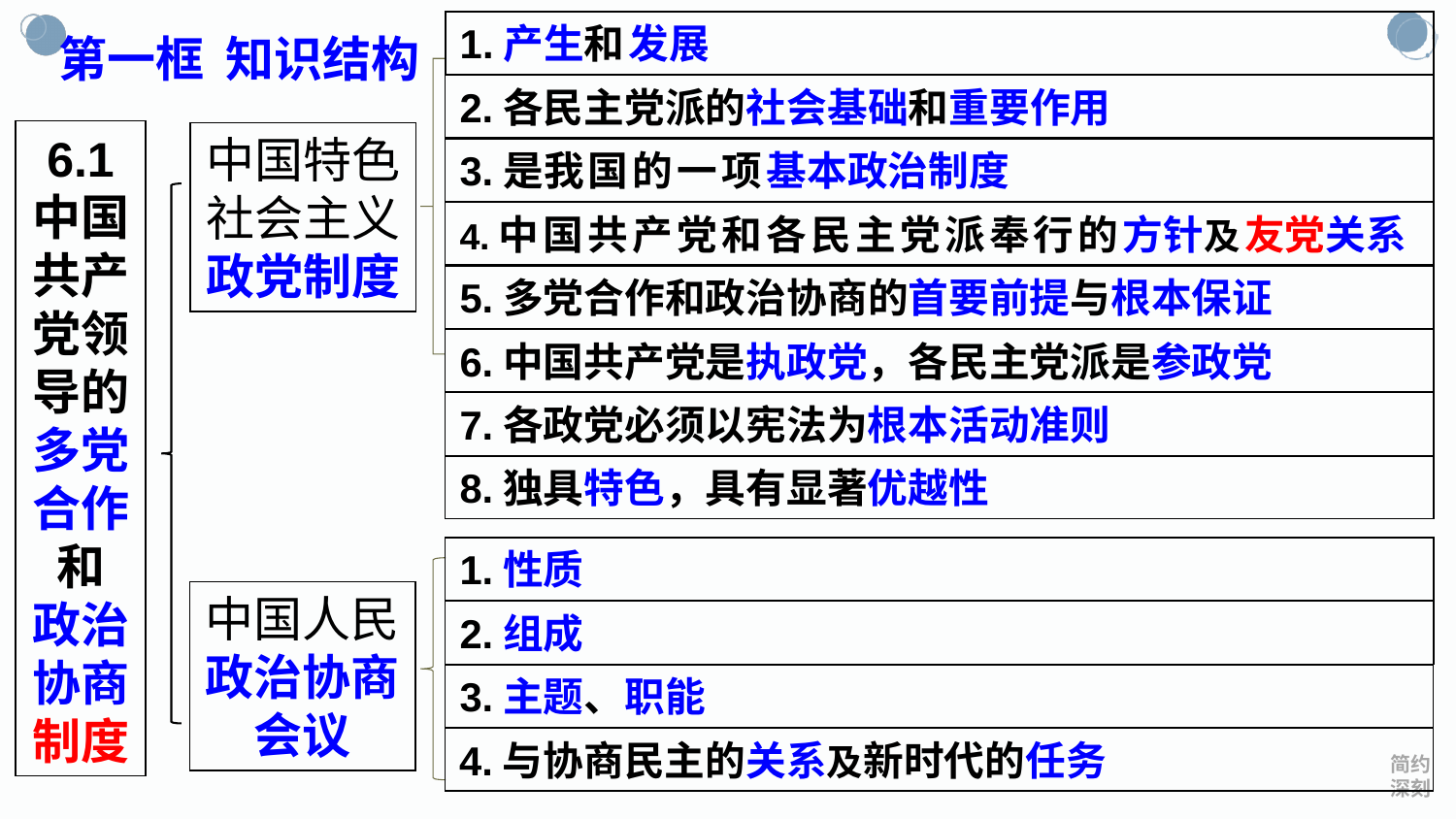

1.产生和发展
第一框  知识结构

2.各民主党派的社会基础和重要作用
6.1
中国共产党领导的多党合作和
政治协商制度
中国特色
社会主义
政党制度
3.是我国的一项基本政治制度

4.中国共产党和各民主党派奉行的方针及友党关系
5.多党合作和政治协商的首要前提与根本保证
6.中国共产党是执政党，各民主党派是参政党
7.各政党必须以宪法为根本活动准则
8.独具特色，具有显著优越性
1.性质

中国人民政治协商会议
2.组成
3.主题、职能
4.与协商民主的关系及新时代的任务